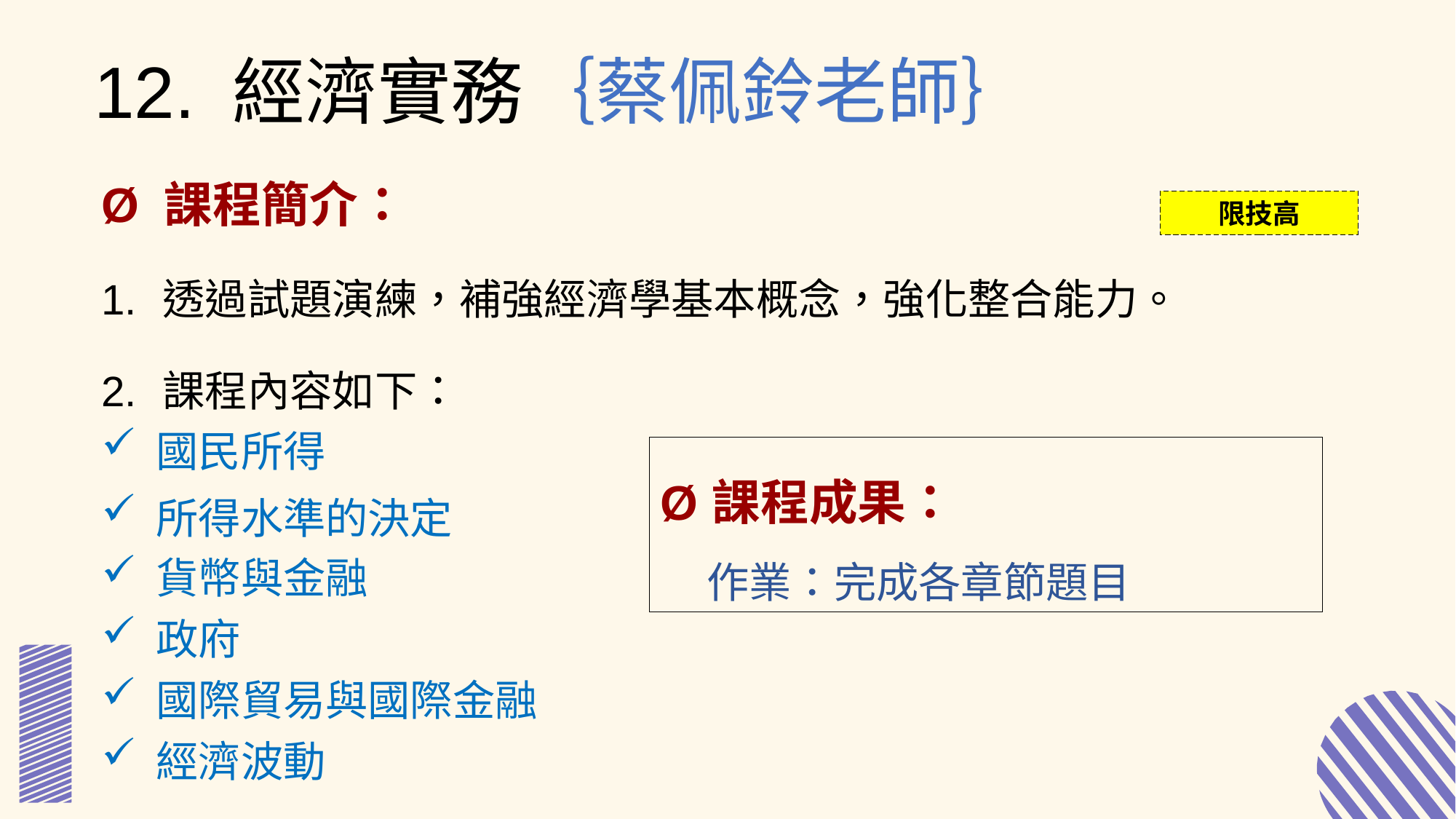

12. 經濟實務｛蔡佩鈴老師｝
Ø 課程簡介：
透過試題演練，補強經濟學基本概念，強化整合能力。
課程內容如下：
 國民所得
 所得水準的決定
 貨幣與金融
 政府
 國際貿易與國際金融
 經濟波動
限技高
Ø 課程成果：
 作業：完成各章節題目